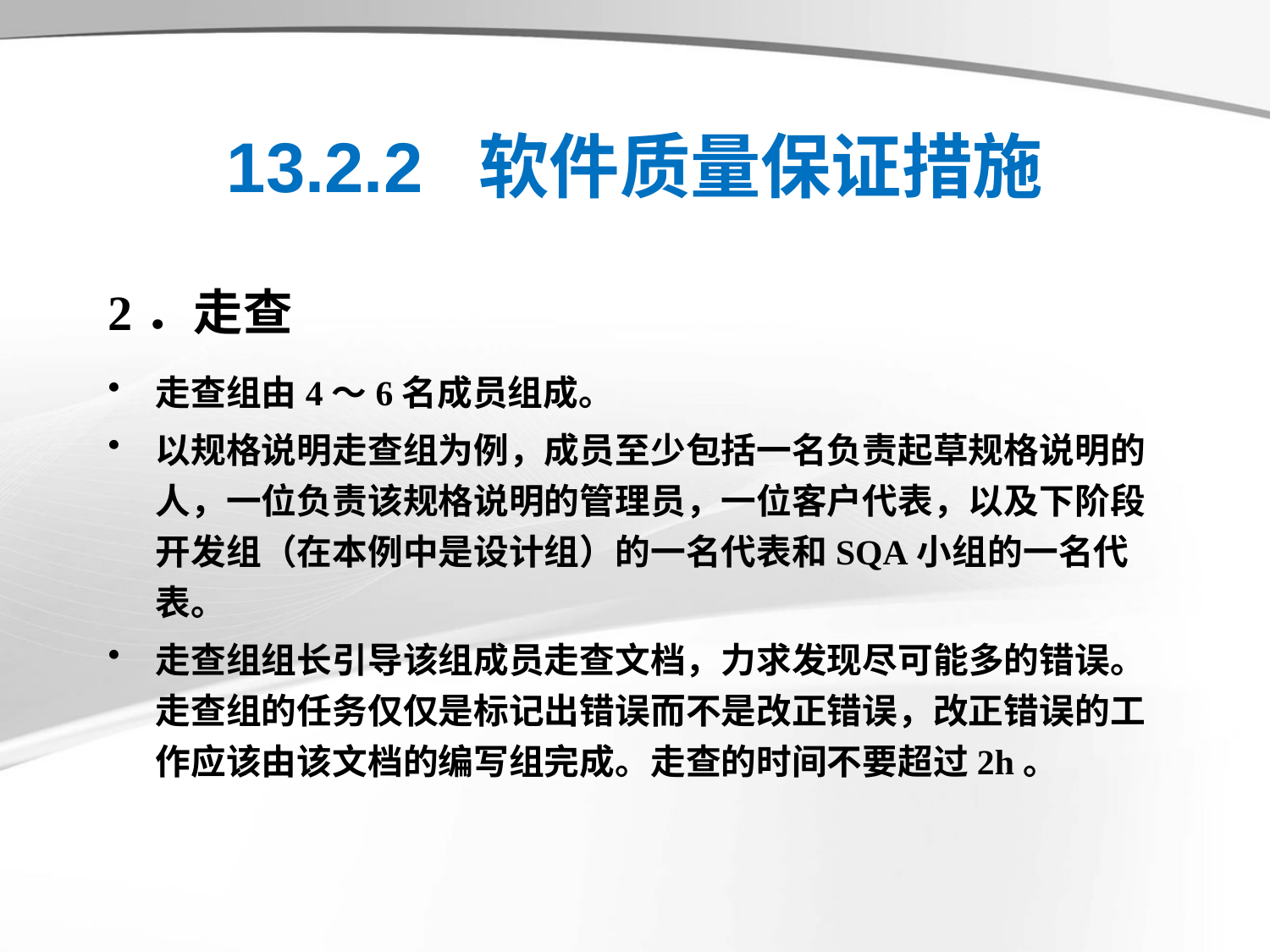

# 13.2.2  软件质量保证措施
2．走查
走查组由4～6名成员组成。
以规格说明走查组为例，成员至少包括一名负责起草规格说明的人，一位负责该规格说明的管理员，一位客户代表，以及下阶段开发组（在本例中是设计组）的一名代表和SQA小组的一名代表。
走查组组长引导该组成员走查文档，力求发现尽可能多的错误。走查组的任务仅仅是标记出错误而不是改正错误，改正错误的工作应该由该文档的编写组完成。走查的时间不要超过2h。